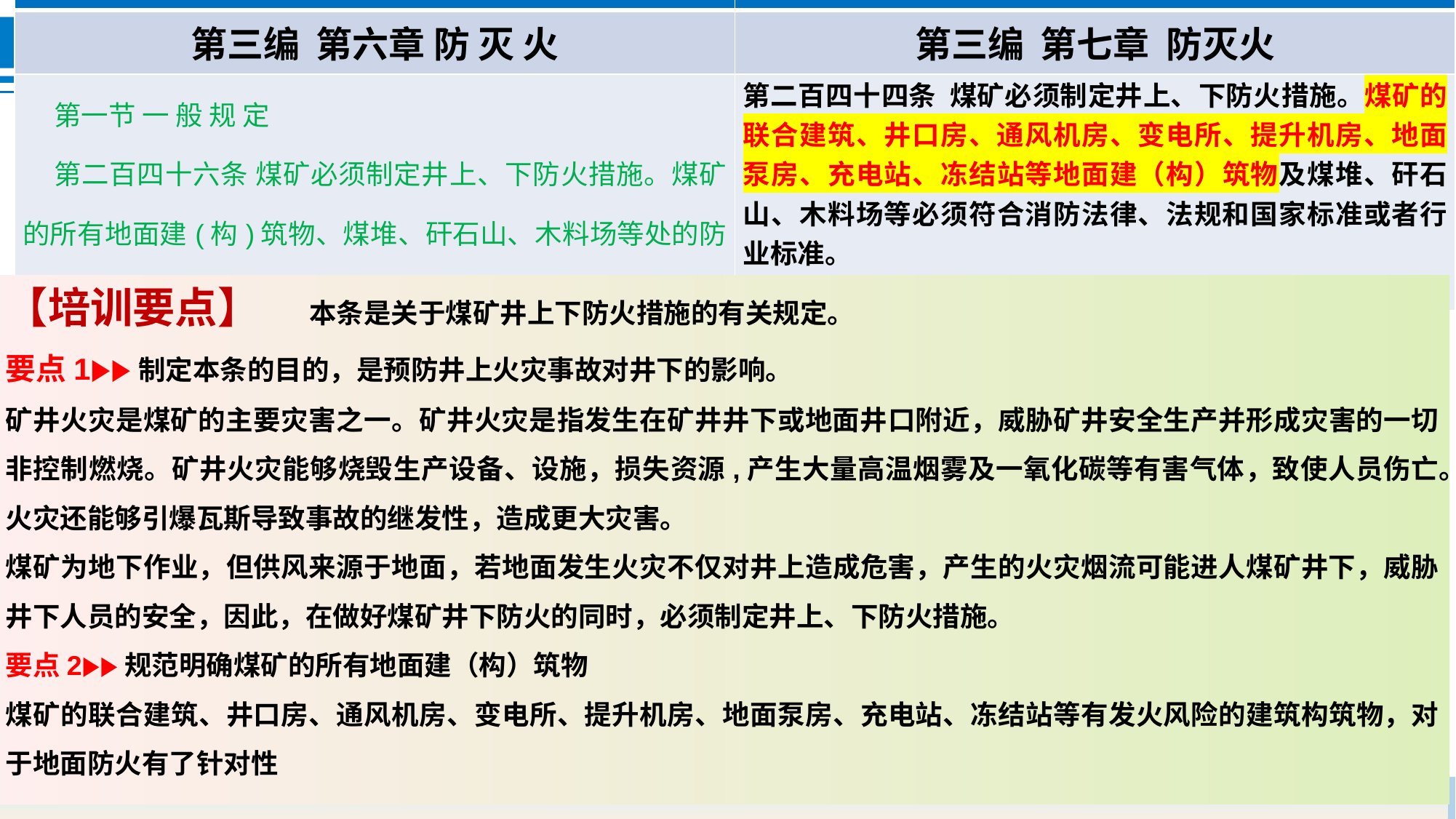

| 《煤矿安全规程》（2022版） | 《煤矿安全规程》（2025版） |
| --- | --- |
| 第三编 第六章 防 灭 火 | 第三编 第七章 防灭火 |
| 第一节 一 般 规 定 第二百四十六条 煤矿必须制定井上、下防火措施。煤矿的所有地面建(构)筑物、煤堆、矸石山、木料场等处的防火措施和制度，必须遵守国家有关防火的规定。 | 第二百四十四条 煤矿必须制定井上、下防火措施。煤矿的联合建筑、井口房、通风机房、变电所、提升机房、地面泵房、充电站、冻结站等地面建（构）筑物及煤堆、矸石山、木料场等必须符合消防法律、法规和国家标准或者行业标准。 |
【培训要点】      本条是关于煤矿井上下防火措施的有关规定。
要点1▶▶制定本条的目的，是预防井上火灾事故对井下的影响。
矿井火灾是煤矿的主要灾害之一。矿井火灾是指发生在矿井井下或地面井口附近，威胁矿井安全生产并形成灾害的一切非控制燃烧。矿井火灾能够烧毁生产设备、设施，损失资源,产生大量高温烟雾及一氧化碳等有害气体，致使人员伤亡。火灾还能够引爆瓦斯导致事故的继发性，造成更大灾害。
煤矿为地下作业，但供风来源于地面，若地面发生火灾不仅对井上造成危害，产生的火灾烟流可能进人煤矿井下，威胁井下人员的安全，因此，在做好煤矿井下防火的同时，必须制定井上、下防火措施。
要点2▶▶规范明确煤矿的所有地面建（构）筑物
煤矿的联合建筑、井口房、通风机房、变电所、提升机房、地面泵房、充电站、冻结站等有发火风险的建筑构筑物，对于地面防火有了针对性